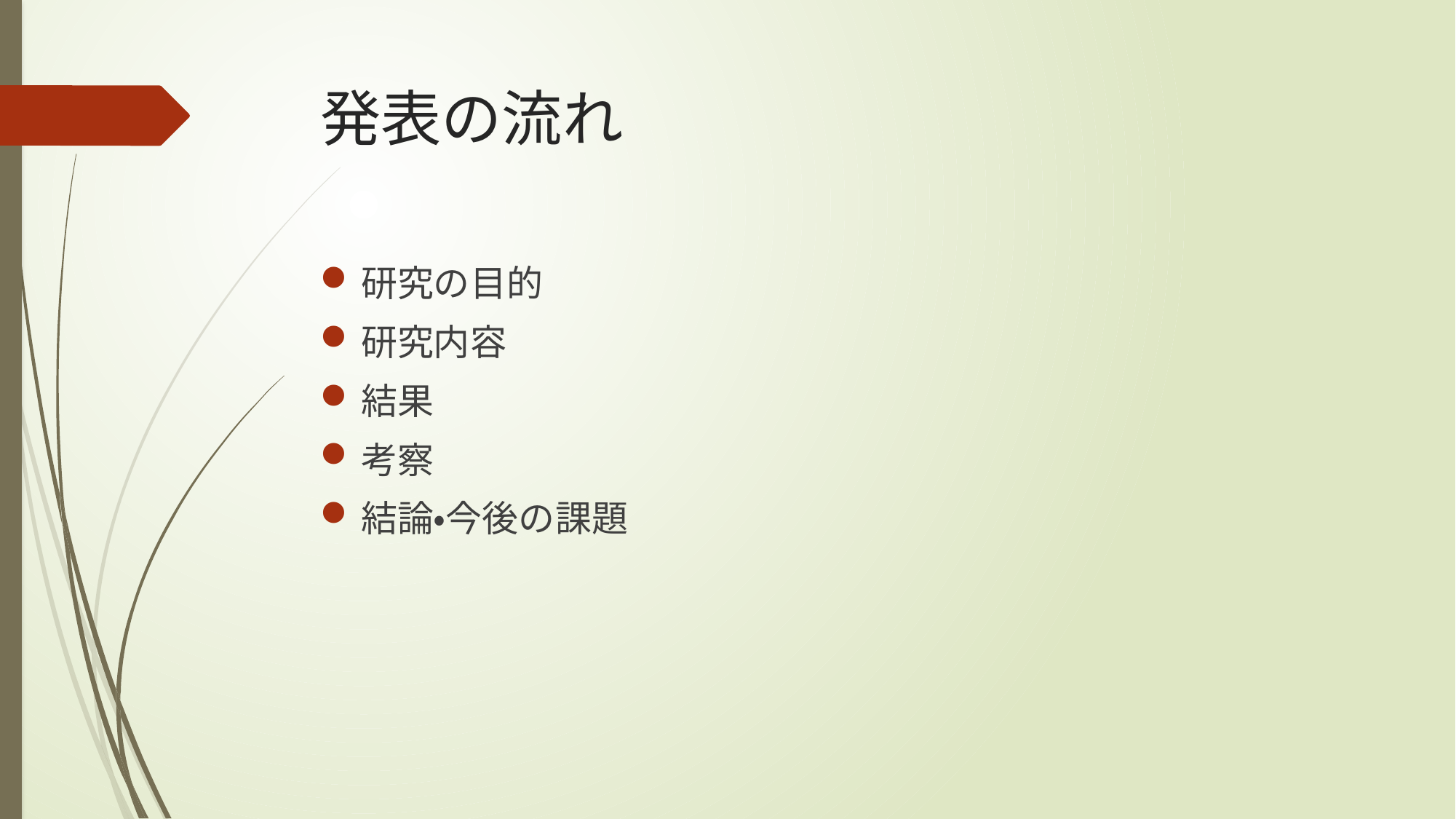

# 発表の流れ
研究の目的
研究内容
結果
考察
結論・今後の課題